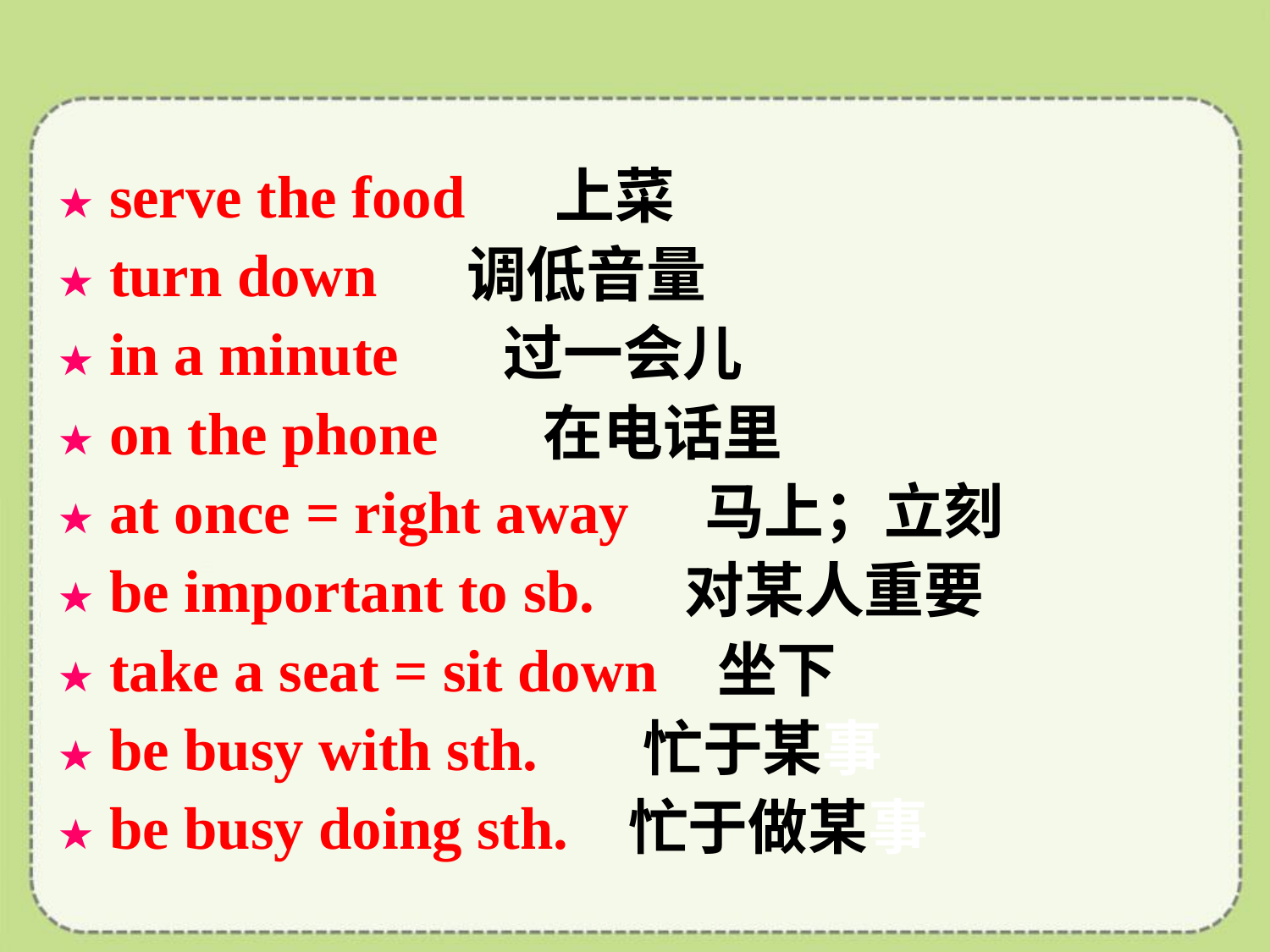

★ serve the food     上菜
★ turn down     调低音量
★ in a minute      过一会儿
★ on the phone      在电话里
★ at once = right away    马上；立刻
★ be important to sb.     对某人重要
★ take a seat = sit down   坐下
★ be busy with sth.      忙于某事
★ be busy doing sth.   忙于做某事